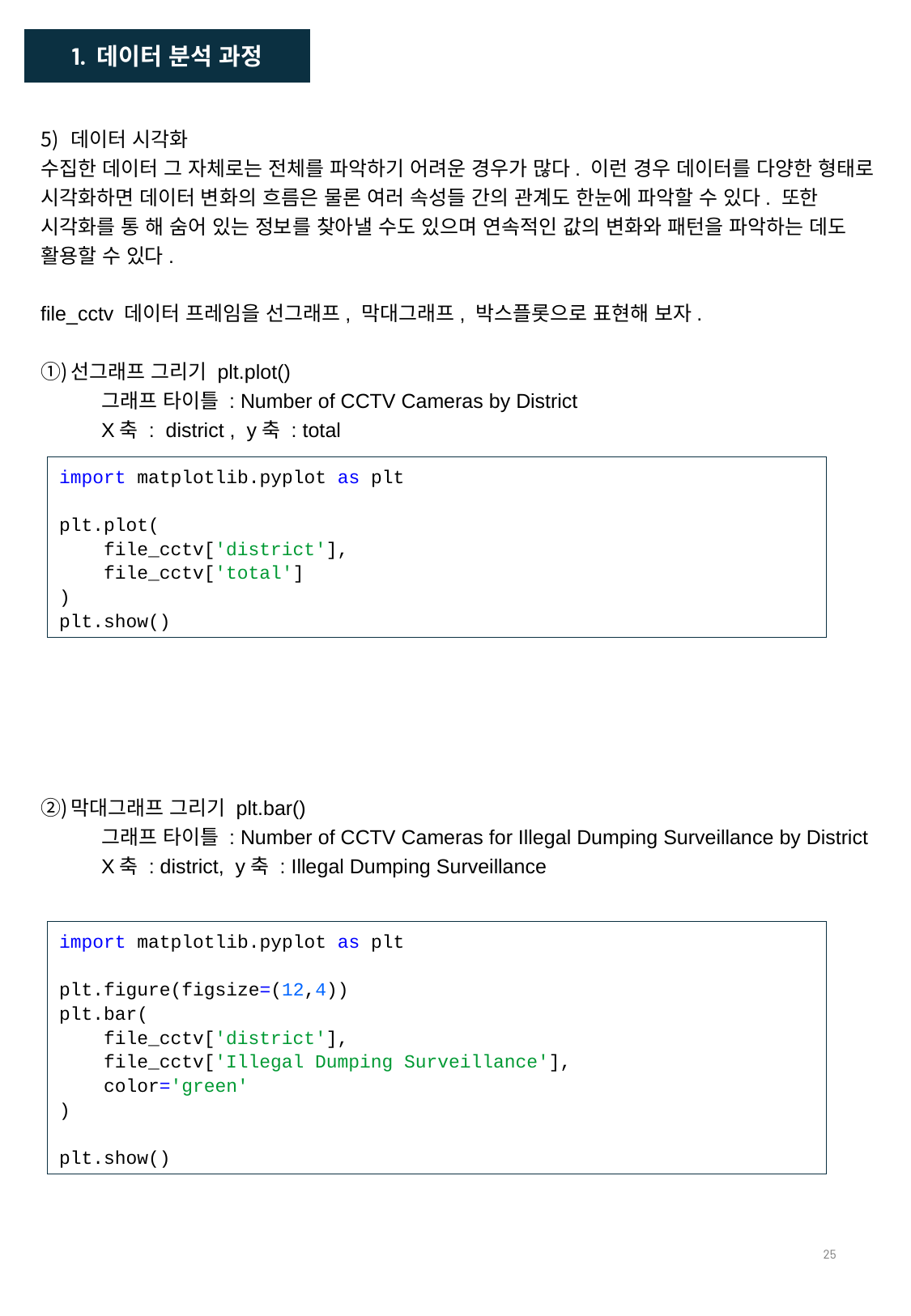

1. 데이터 분석 과정
데이터 시각화
수집한 데이터 그 자체로는 전체를 파악하기 어려운 경우가 많다. 이런 경우 데이터를 다양한 형태로 시각화하면 데이터 변화의 흐름은 물론 여러 속성들 간의 관계도 한눈에 파악할 수 있다. 또한 시각화를 통 해 숨어 있는 정보를 찾아낼 수도 있으며 연속적인 값의 변화와 패턴을 파악하는 데도 활용할 수 있다.

file_cctv 데이터 프레임을 선그래프, 막대그래프, 박스플롯으로 표현해 보자.

선그래프 그리기 plt.plot()
그래프 타이틀 : Number of CCTV Cameras by District
X축 :  district ,  y축 : total

막대그래프 그리기 plt.bar()
그래프 타이틀 : Number of CCTV Cameras for Illegal Dumping Surveillance by District
X축 : district,  y축 : Illegal Dumping Surveillance

import matplotlib.pyplot as plt
plt.plot(
    file_cctv['district'],
    file_cctv['total']
)
plt.show()
import matplotlib.pyplot as plt

plt.figure(figsize=(12,4))
plt.bar(
    file_cctv['district'],
    file_cctv['Illegal Dumping Surveillance'],
    color='green'
)

plt.show()
25